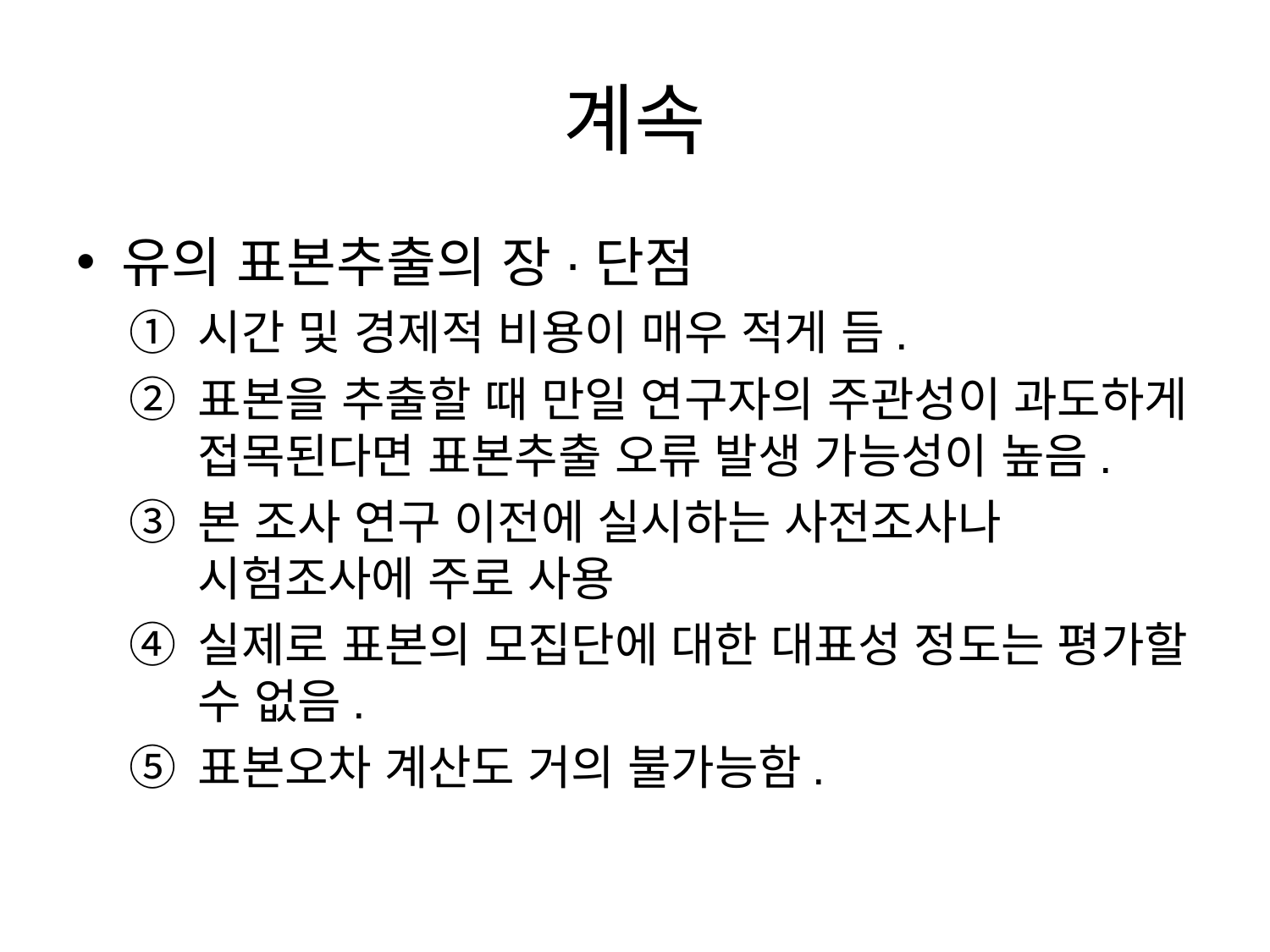

# 계속
유의 표본추출의 장·단점
시간 및 경제적 비용이 매우 적게 듬.
표본을 추출할 때 만일 연구자의 주관성이 과도하게 접목된다면 표본추출 오류 발생 가능성이 높음.
본 조사 연구 이전에 실시하는 사전조사나 시험조사에 주로 사용
실제로 표본의 모집단에 대한 대표성 정도는 평가할 수 없음.
표본오차 계산도 거의 불가능함.